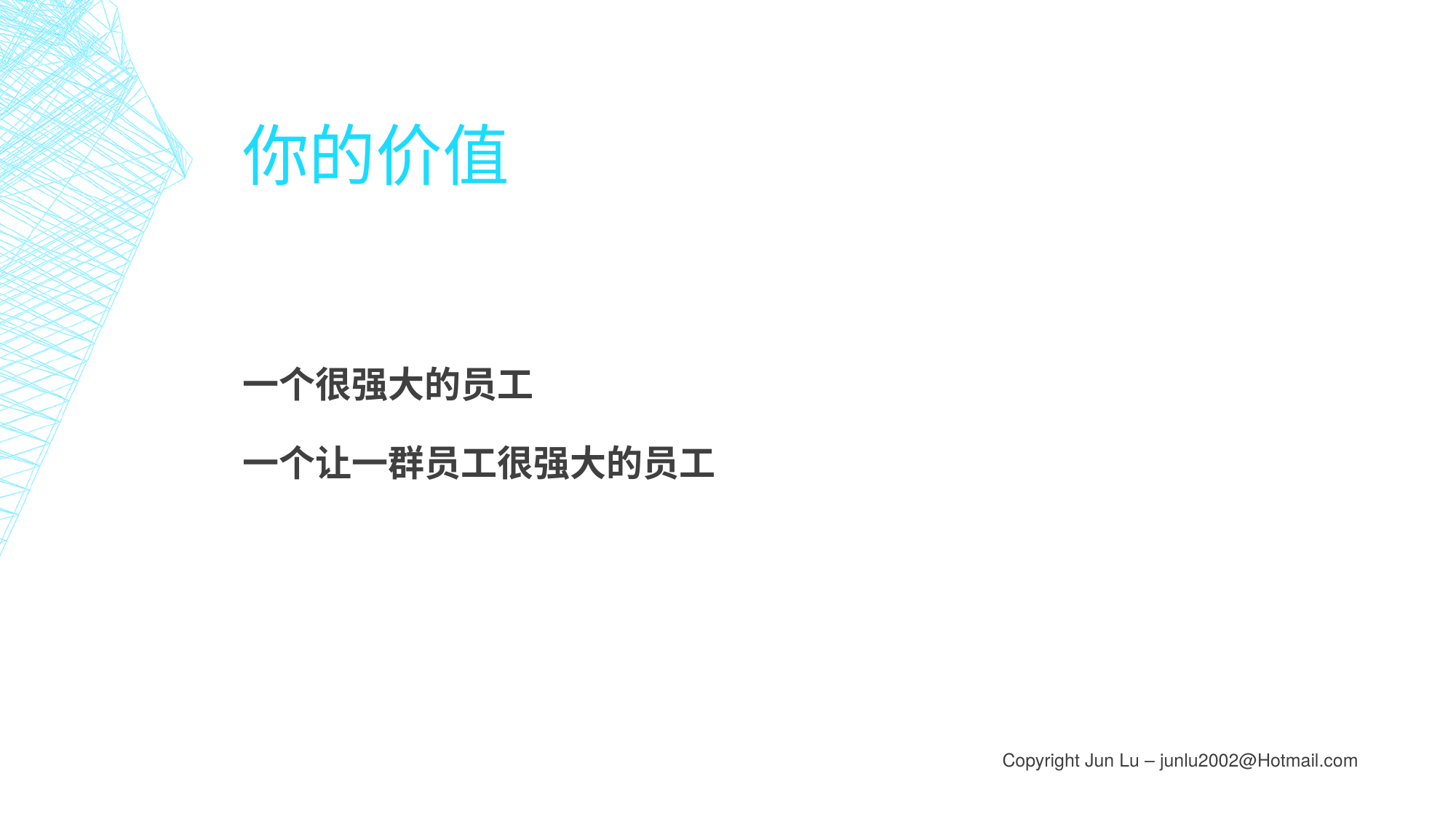

# 你的价值
一个很强大的员工

一个让一群员工很强大的员工
Copyright Jun Lu – junlu2002@Hotmail.com